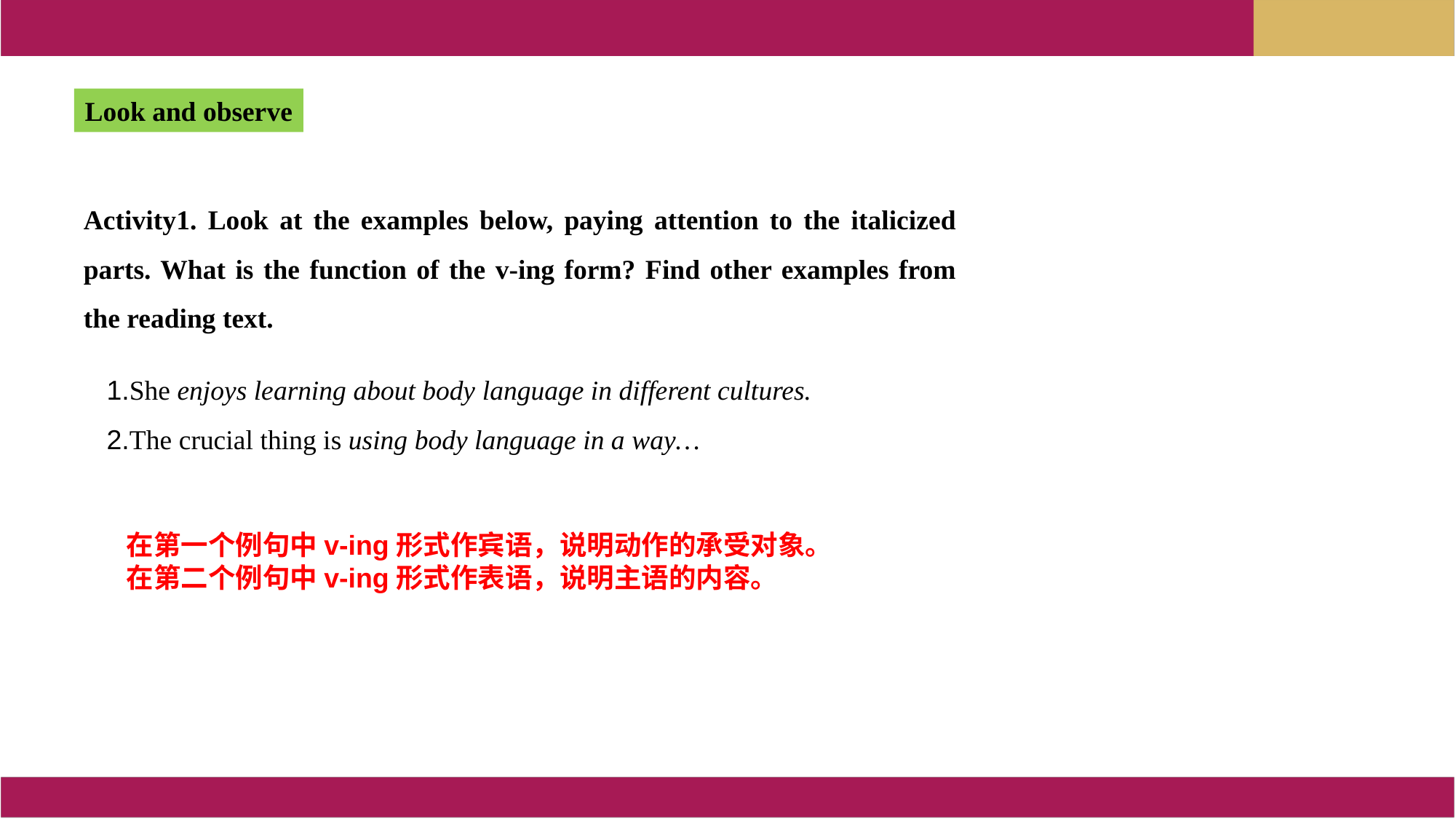

Look and observe
Activity1. Look at the examples below, paying attention to the italicized parts. What is the function of the v-ing form? Find other examples from the reading text.
1.She enjoys learning about body language in different cultures.
2.The crucial thing is using body language in a way…
在第一个例句中v-ing形式作宾语，说明动作的承受对象。
在第二个例句中v-ing形式作表语，说明主语的内容。